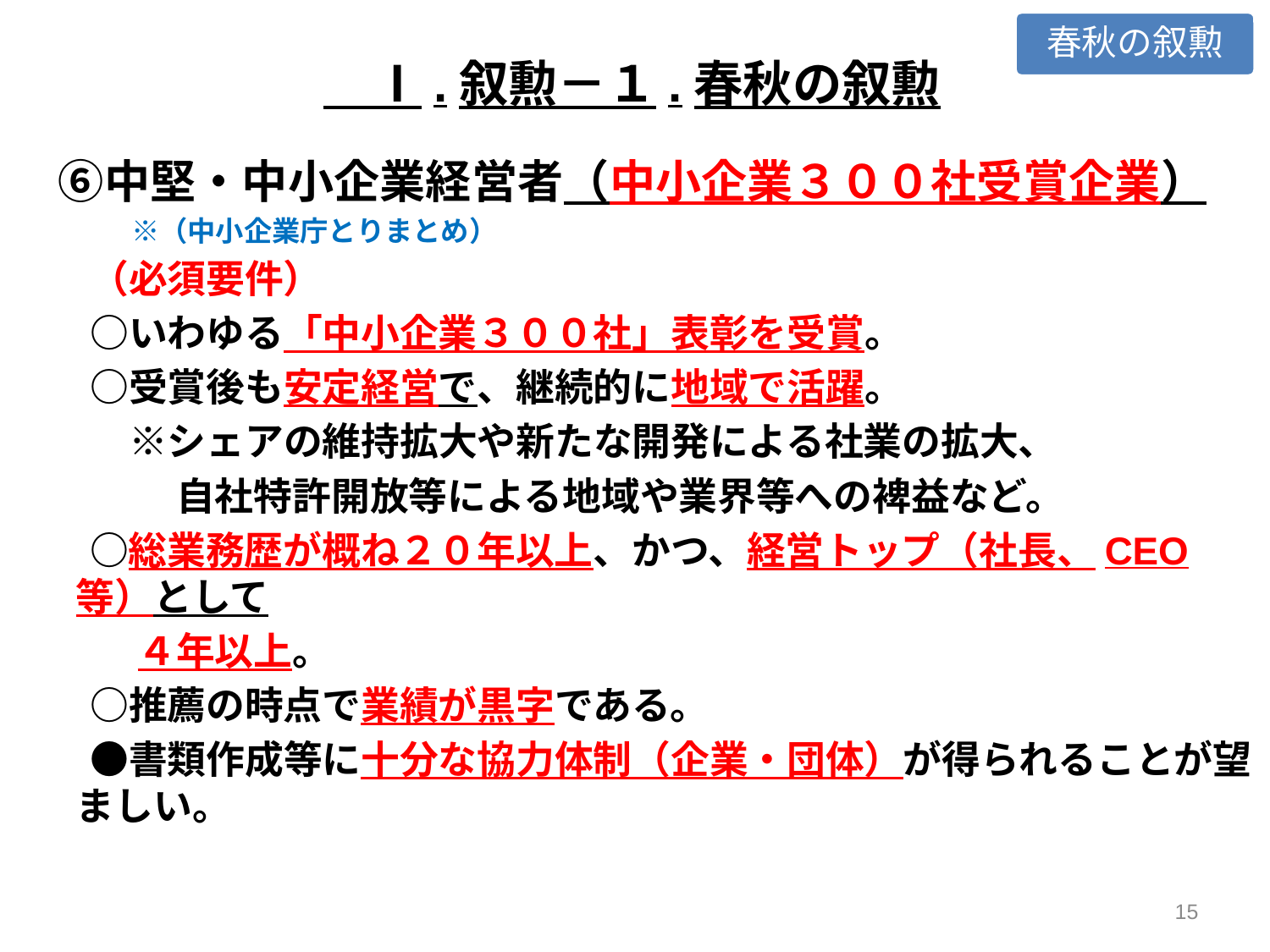

春秋の叙勲
　Ⅰ.叙勲－１.春秋の叙勲
　⑥中堅・中小企業経営者（中小企業３００社受賞企業）
　 　　　※（中小企業庁とりまとめ）
　　（必須要件）
　　○いわゆる「中小企業３００社」表彰を受賞。
　　○受賞後も安定経営で、継続的に地域で活躍。
　　　※シェアの維持拡大や新たな開発による社業の拡大、
　　　　 自社特許開放等による地域や業界等への裨益など。
　　○総業務歴が概ね２０年以上、かつ、経営トップ（社長、CEO等）として
　　　 ４年以上。
　　○推薦の時点で業績が黒字である。
　　●書類作成等に十分な協力体制（企業・団体）が得られることが望ましい。
15